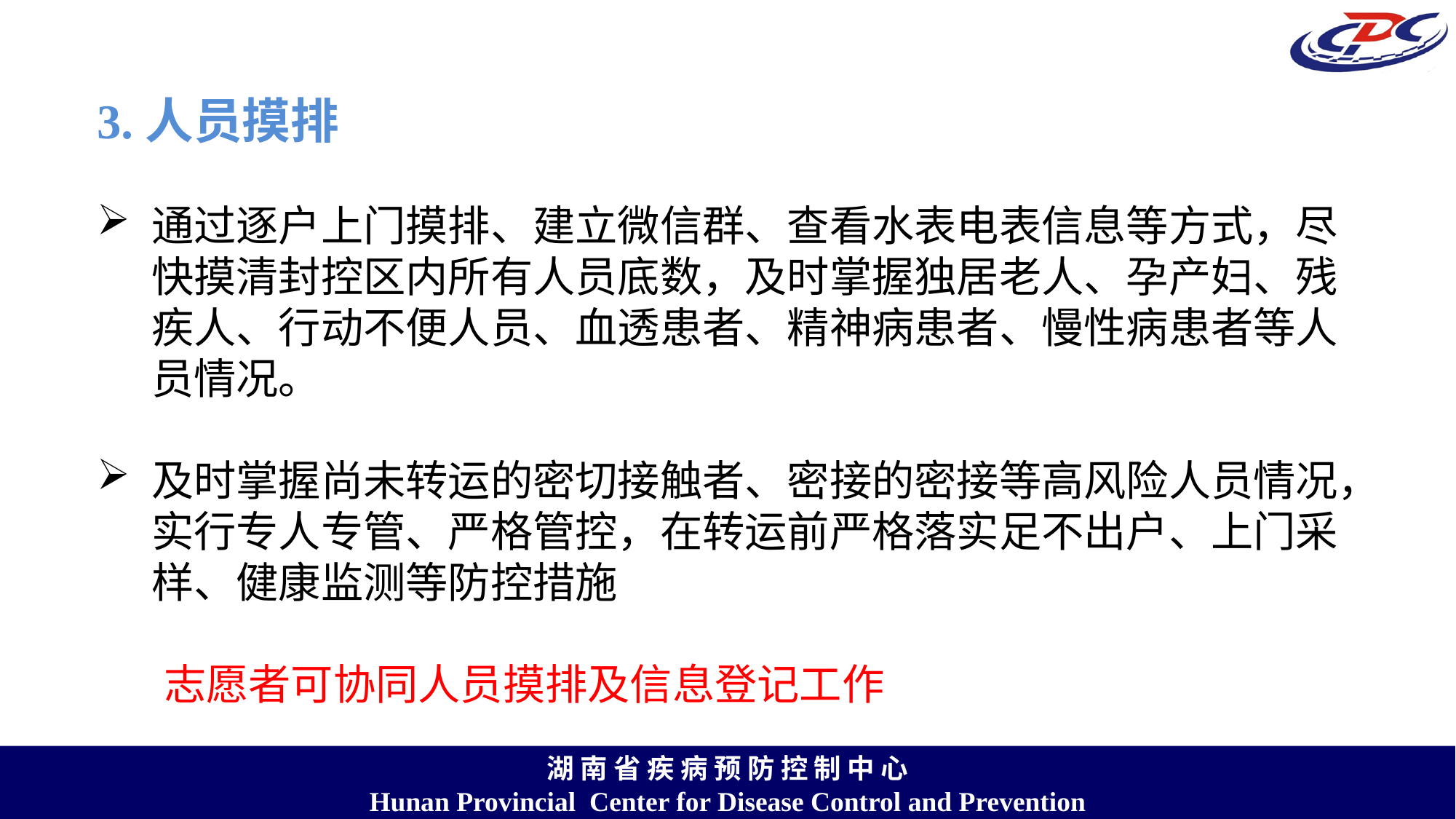

3.人员摸排

通过逐户上门摸排、建立微信群、查看水表电表信息等方式，尽快摸清封控区内所有人员底数，及时掌握独居老人、孕产妇、残疾人、行动不便人员、血透患者、精神病患者、慢性病患者等人员情况。

及时掌握尚未转运的密切接触者、密接的密接等高风险人员情况，实行专人专管、严格管控，在转运前严格落实足不出户、上门采样、健康监测等防控措施

      志愿者可协同人员摸排及信息登记工作